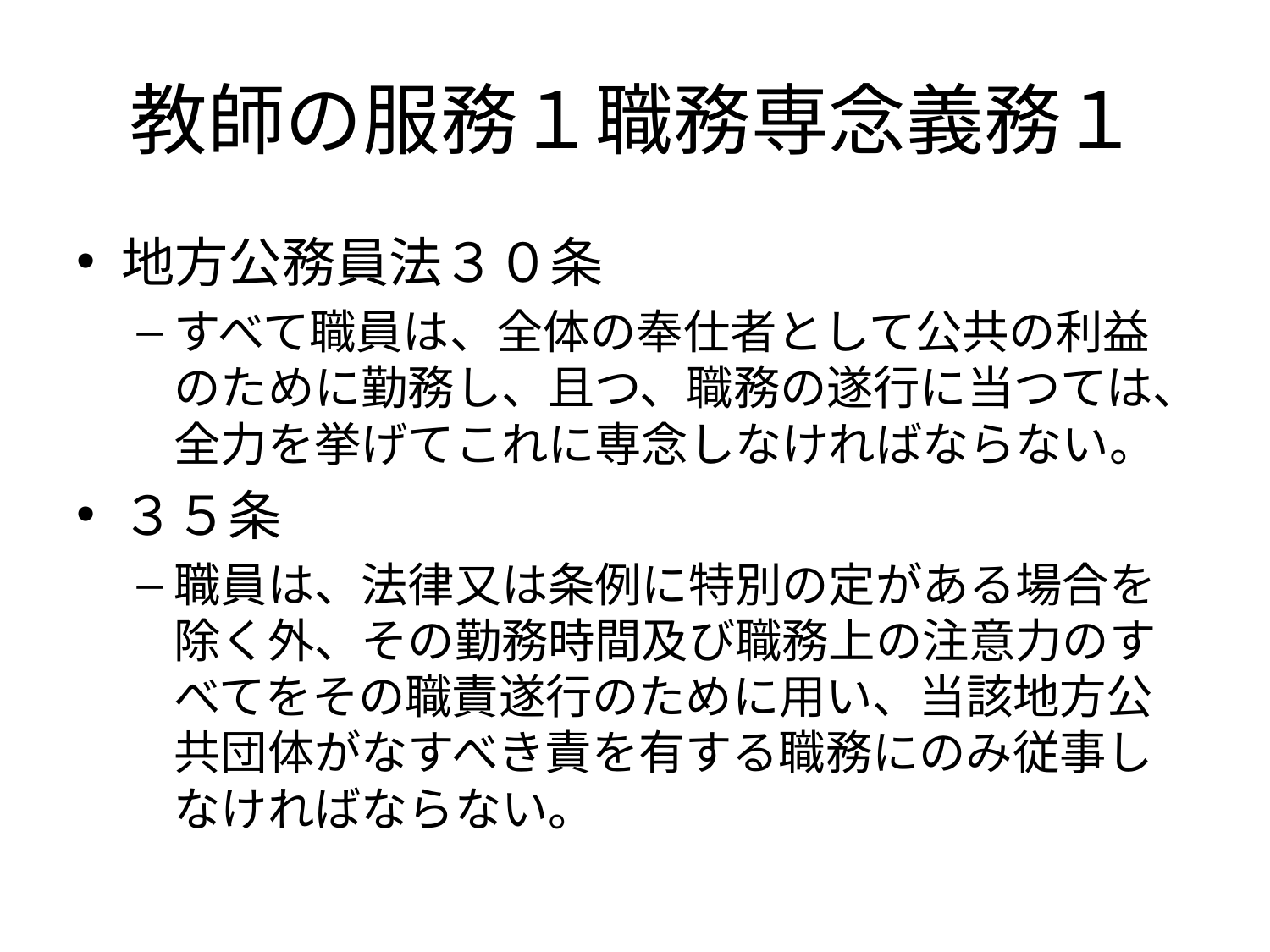

# 教師の服務１職務専念義務１
地方公務員法３０条
すべて職員は、全体の奉仕者として公共の利益のために勤務し、且つ、職務の遂行に当つては、全力を挙げてこれに専念しなければならない。
３５条
職員は、法律又は条例に特別の定がある場合を除く外、その勤務時間及び職務上の注意力のすべてをその職責遂行のために用い、当該地方公共団体がなすべき責を有する職務にのみ従事しなければならない。